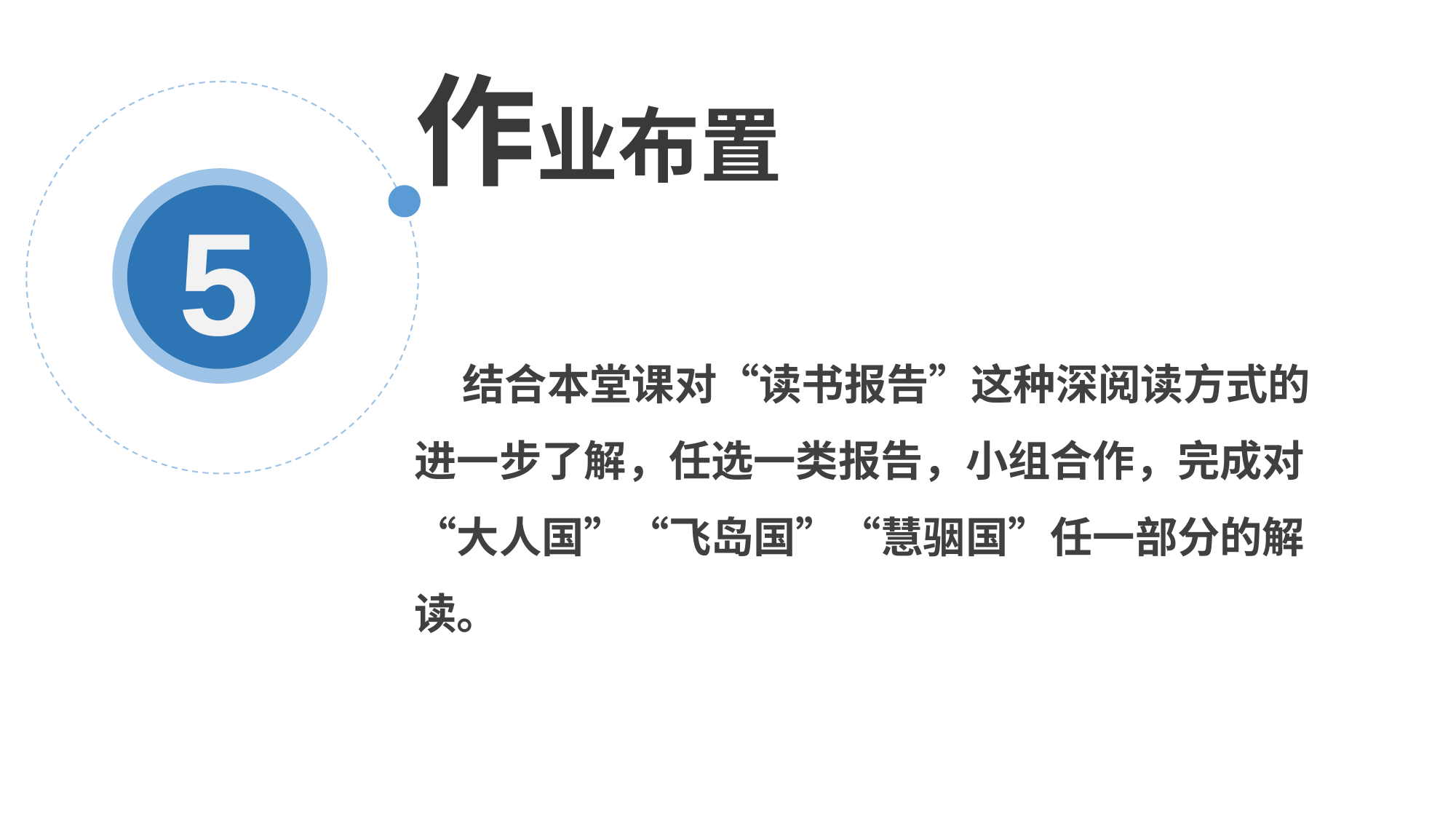

5

 作业布置

    结合本堂课对“读书报告”这种深阅读方式的进一步了解，任选一类报告，小组合作，完成对“大人国”“飞岛国”“慧骃国”任一部分的解读。